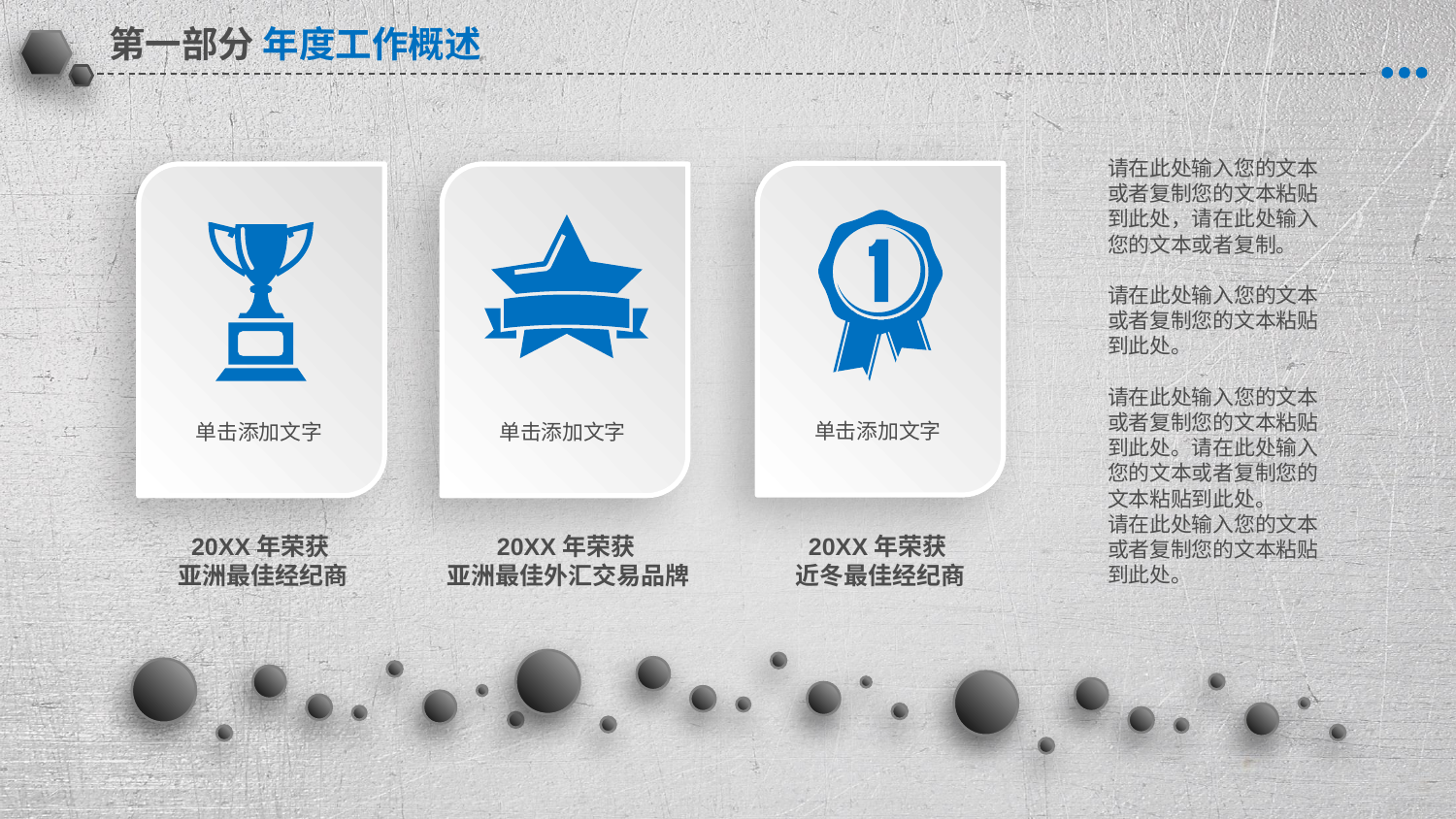

请在此处输入您的文本或者复制您的文本粘贴到此处，请在此处输入您的文本或者复制。

请在此处输入您的文本或者复制您的文本粘贴到此处。

请在此处输入您的文本或者复制您的文本粘贴到此处。请在此处输入您的文本或者复制您的文本粘贴到此处。
请在此处输入您的文本或者复制您的文本粘贴到此处。

单击添加文字

单击添加文字

单击添加文字

20XX年荣获
亚洲最佳经纪商
20XX年荣获
亚洲最佳外汇交易品牌
20XX年荣获
近冬最佳经纪商